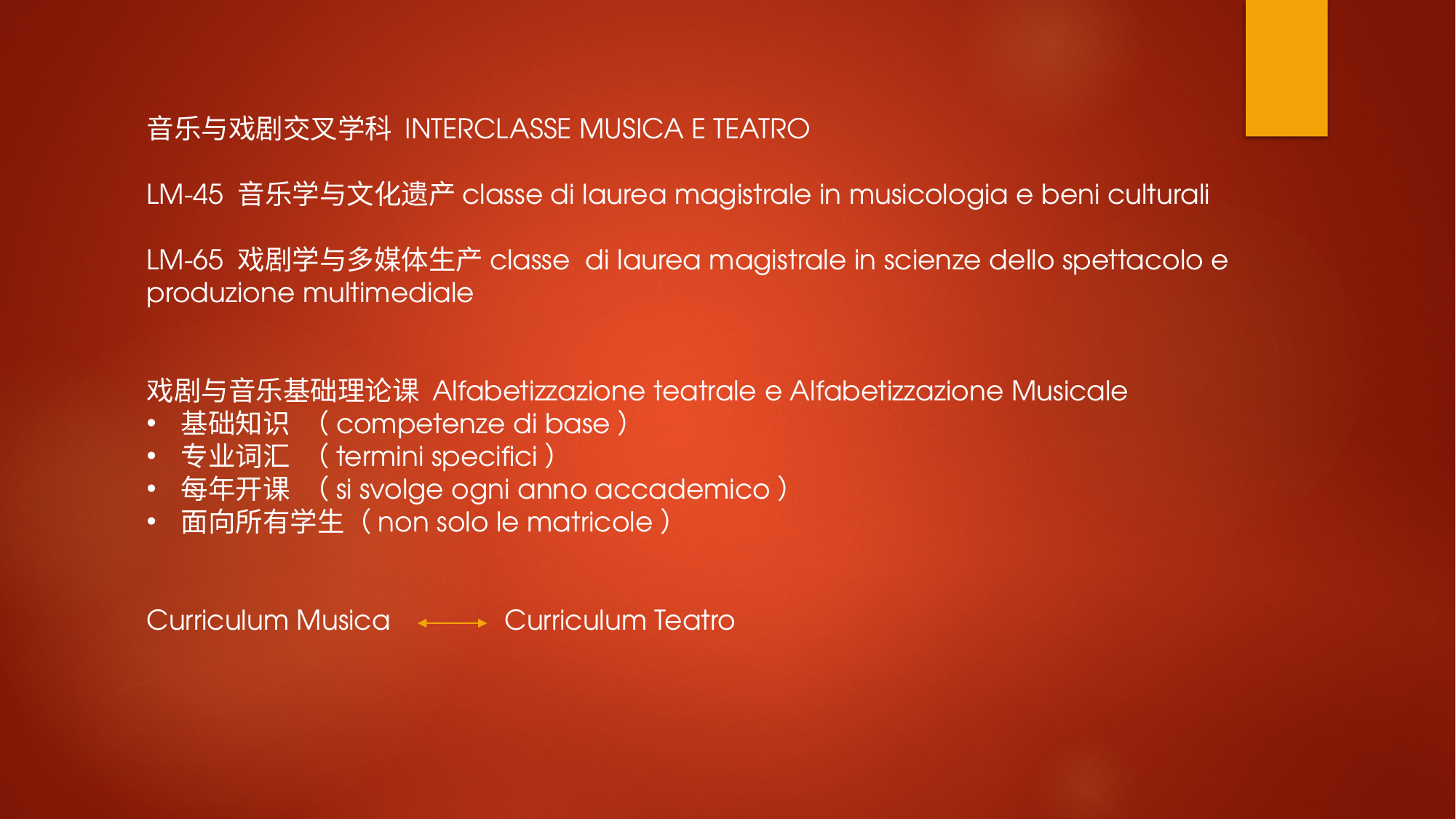

音乐与戏剧交叉学科 INTERCLASSE MUSICA E TEATRO

LM-45 音乐学与文化遗产classe di laurea magistrale in musicologia e beni culturali

LM-65 戏剧学与多媒体生产classe  di laurea magistrale in scienze dello spettacolo e produzione multimediale

戏剧与音乐基础理论课 Alfabetizzazione teatrale e Alfabetizzazione Musicale
基础知识  （competenze di base）
专业词汇  （termini specifici）
每年开课  （si svolge ogni anno accademico）
面向所有学生（non solo le matricole）

Curriculum Musica               Curriculum Teatro